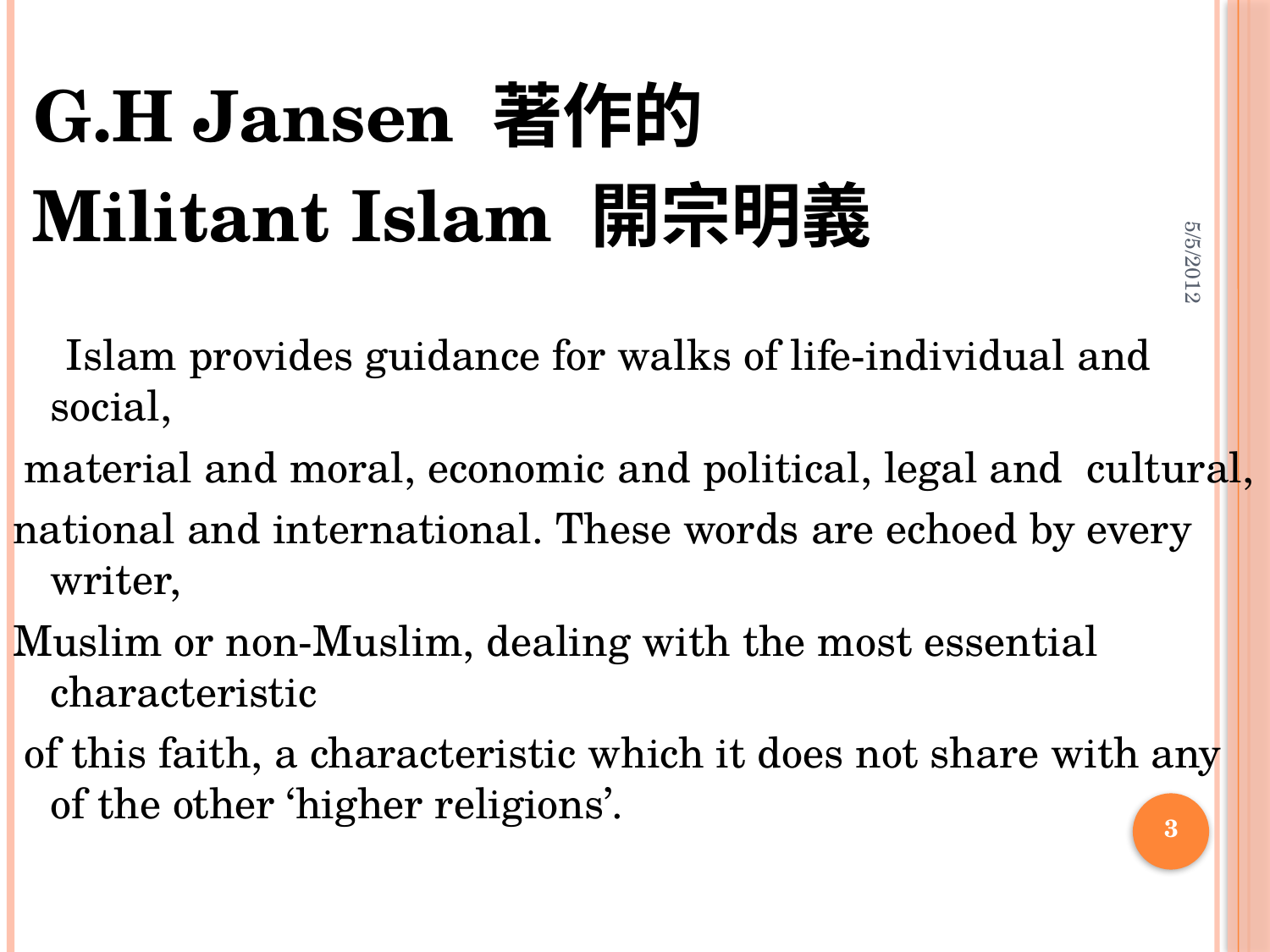

G.H Jansen 著作的
 Militant Islam 開宗明義

      Islam provides guidance for walks of life-individual and social,
 material and moral, economic and political, legal and  cultural,
national and international. These words are echoed by every writer,
Muslim or non-Muslim, dealing with the most essential characteristic
 of this faith, a characteristic which it does not share with any of the other ‘higher religions’.

5/5/2012
3